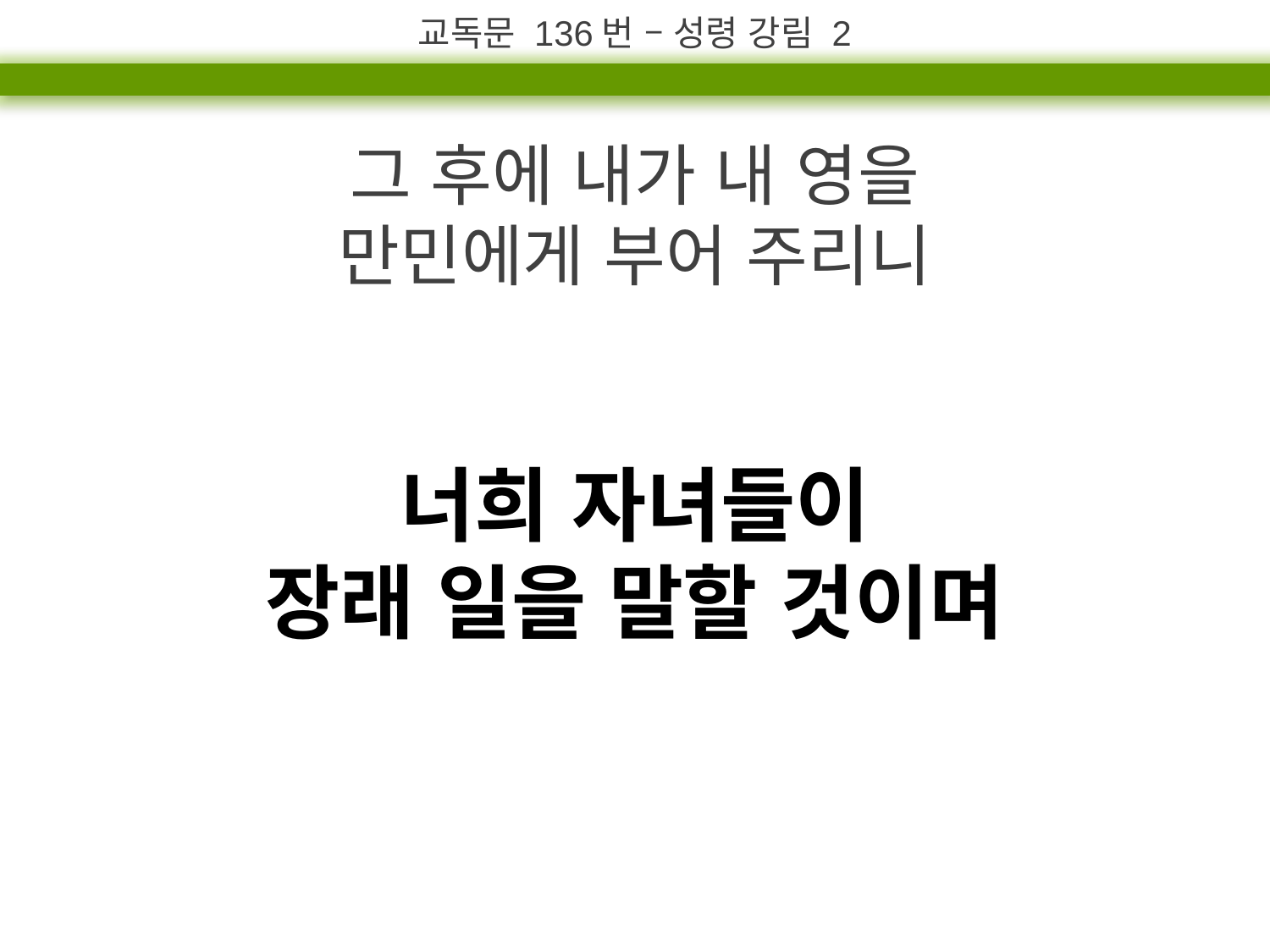

교독문 136번 – 성령 강림 2

그 후에 내가 내 영을
만민에게 부어 주리니
너희 자녀들이
장래 일을 말할 것이며